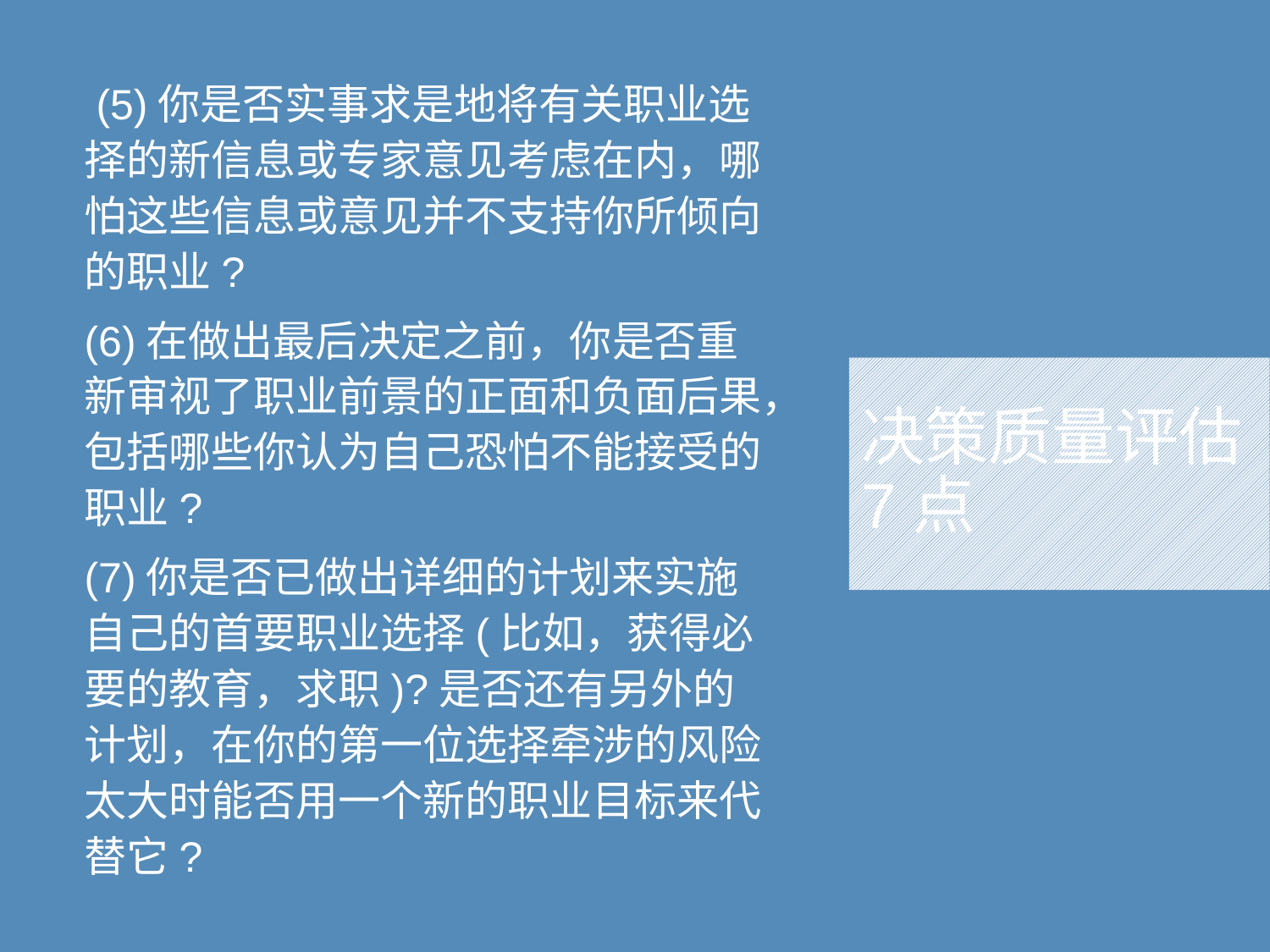

(5)你是否实事求是地将有关职业选择的新信息或专家意见考虑在内，哪怕这些信息或意见并不支持你所倾向的职业?
(6)在做出最后决定之前，你是否重新审视了职业前景的正面和负面后果，包括哪些你认为自己恐怕不能接受的职业?
(7)你是否已做出详细的计划来实施自己的首要职业选择(比如，获得必要的教育，求职)?是否还有另外的计划，在你的第一位选择牵涉的风险太大时能否用一个新的职业目标来代替它?
# 决策质量评估 7点